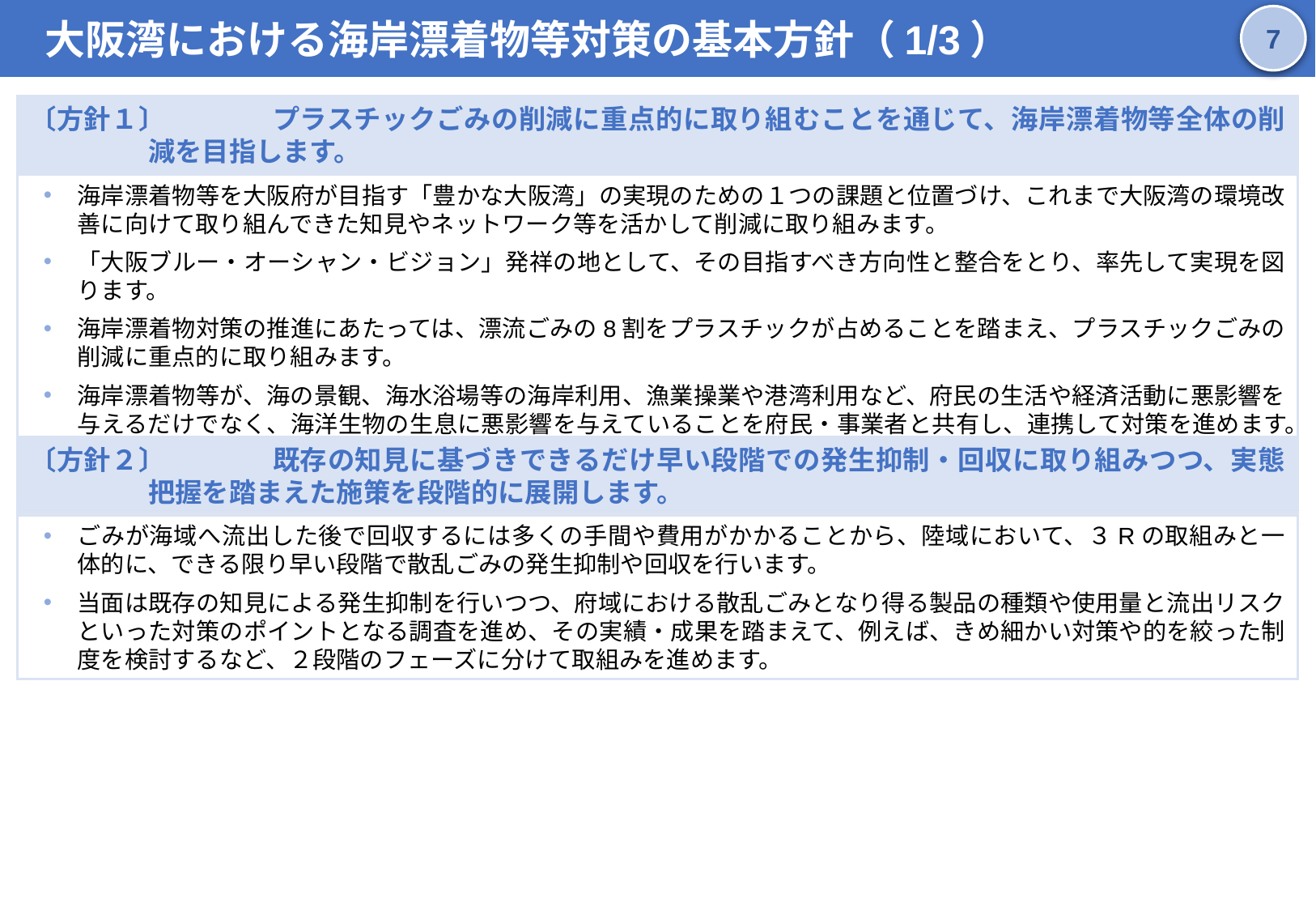

大阪湾における海岸漂着物等対策の基本方針（1/3）
7
〔方針１〕	プラスチックごみの削減に重点的に取り組むことを通じて、海岸漂着物等全体の削減を目指します。
海岸漂着物等を大阪府が目指す「豊かな大阪湾」の実現のための１つの課題と位置づけ、これまで大阪湾の環境改善に向けて取り組んできた知見やネットワーク等を活かして削減に取り組みます。
「大阪ブルー・オーシャン・ビジョン」発祥の地として、その目指すべき方向性と整合をとり、率先して実現を図ります。
海岸漂着物対策の推進にあたっては、漂流ごみの8割をプラスチックが占めることを踏まえ、プラスチックごみの削減に重点的に取り組みます。
海岸漂着物等が、海の景観、海水浴場等の海岸利用、漁業操業や港湾利用など、府民の生活や経済活動に悪影響を与えるだけでなく、海洋生物の生息に悪影響を与えていることを府民・事業者と共有し、連携して対策を進めます。
〔方針２〕	既存の知見に基づきできるだけ早い段階での発生抑制・回収に取り組みつつ、実態把握を踏まえた施策を段階的に展開します。
ごみが海域へ流出した後で回収するには多くの手間や費用がかかることから、陸域において、３Rの取組みと一体的に、できる限り早い段階で散乱ごみの発生抑制や回収を行います。
当面は既存の知見による発生抑制を行いつつ、府域における散乱ごみとなり得る製品の種類や使用量と流出リスクといった対策のポイントとなる調査を進め、その実績・成果を踏まえて、例えば、きめ細かい対策や的を絞った制度を検討するなど、２段階のフェーズに分けて取組みを進めます。